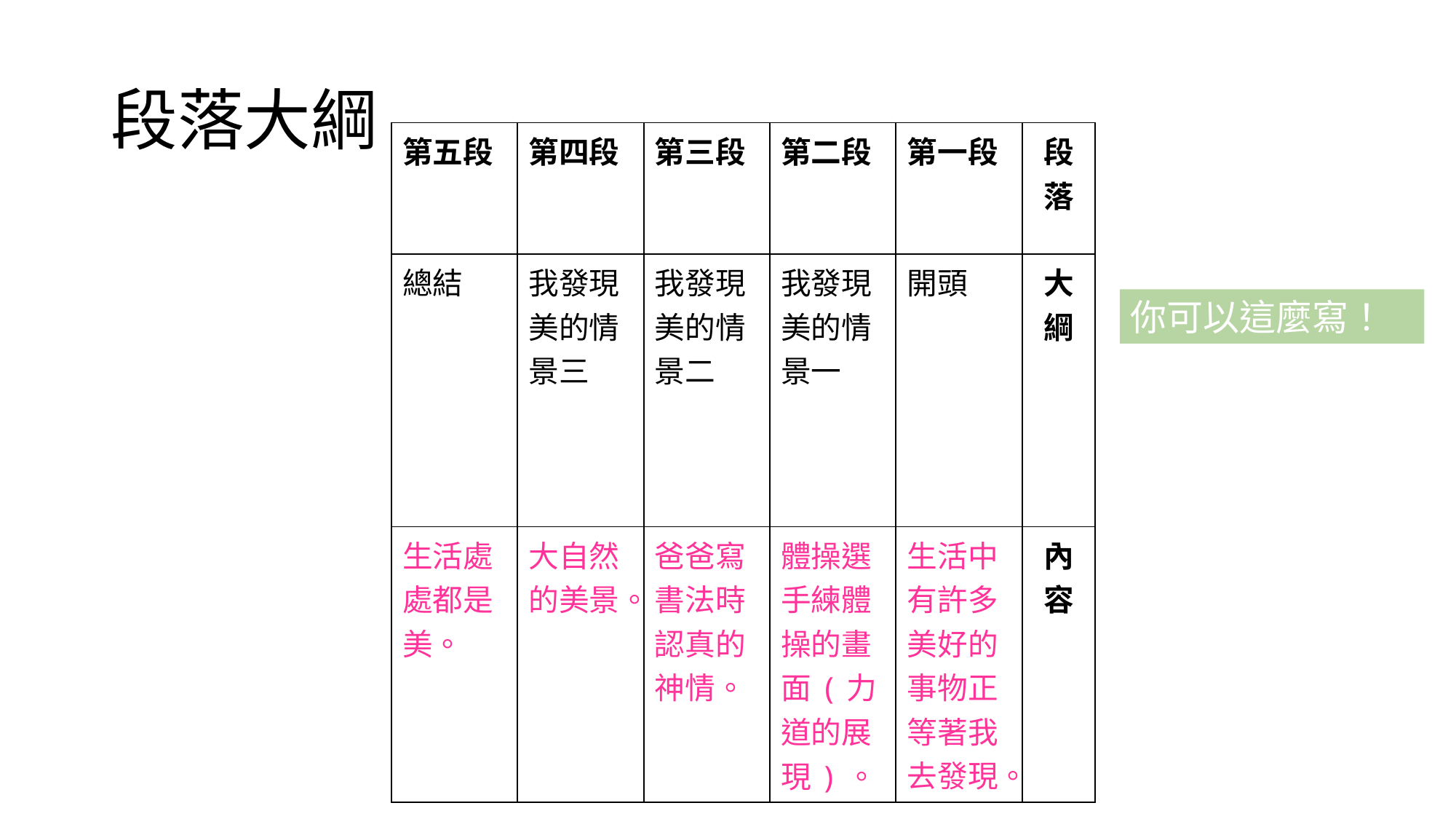

# 段落大綱
| 第五段 | 第四段 | 第三段 | 第二段 | 第一段 | 段落 |
| --- | --- | --- | --- | --- | --- |
| 總結 | 我發現美的情景三 | 我發現美的情景二 | 我發現美的情景一 | 開頭 | 大綱 |
| 生活處處都是美。 | 大自然的美景。 | 爸爸寫書法時認真的神情。 | 體操選手練體操的畫面(力道的展現)。 | 生活中有許多美好的事物正等著我去發現。 | 內容 |
你可以這麼寫！